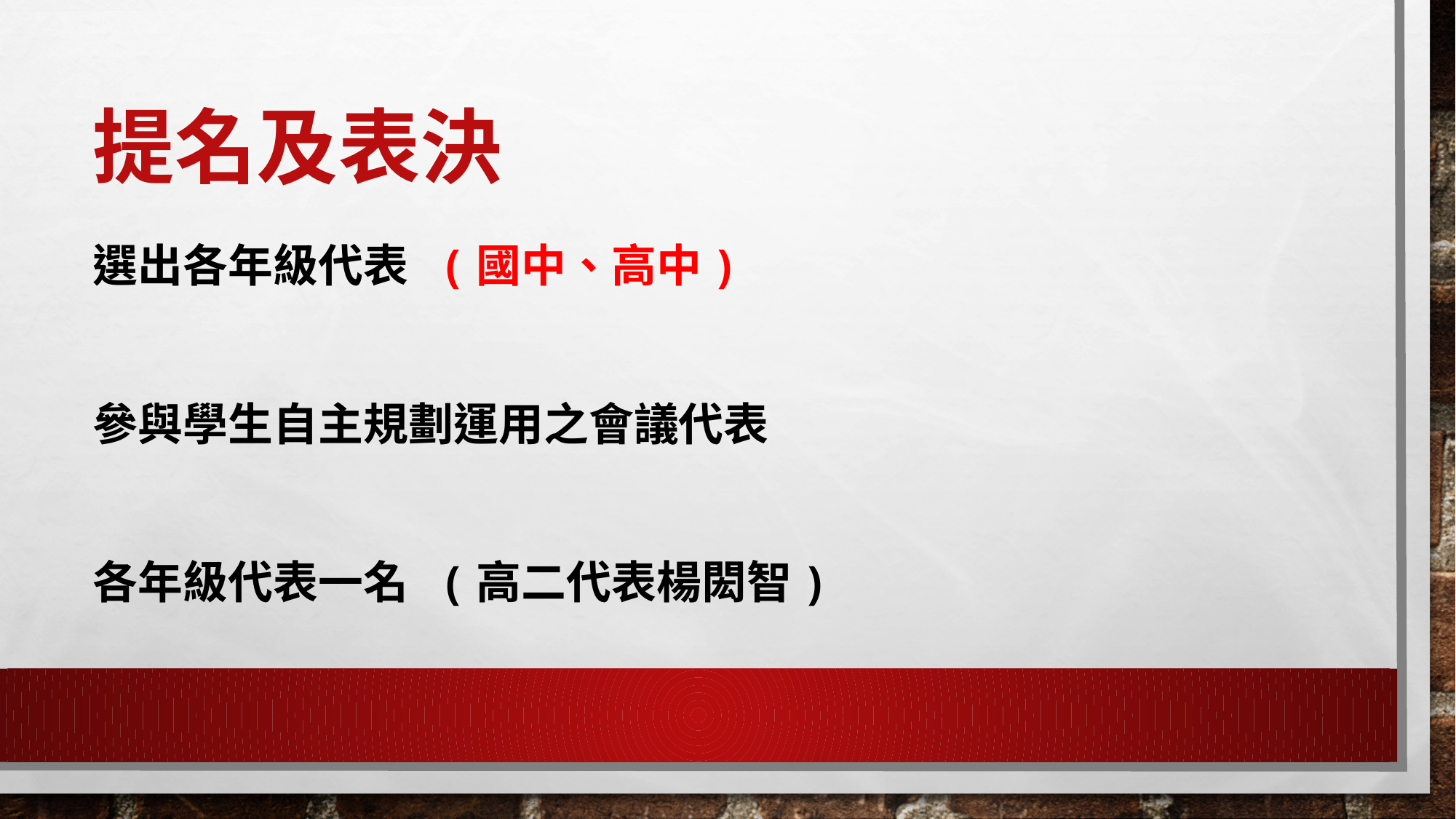

# 提名及表決
選出各年級代表  (國中、高中)

參與學生自主規劃運用之會議代表

各年級代表一名  (高二代表楊閎智)